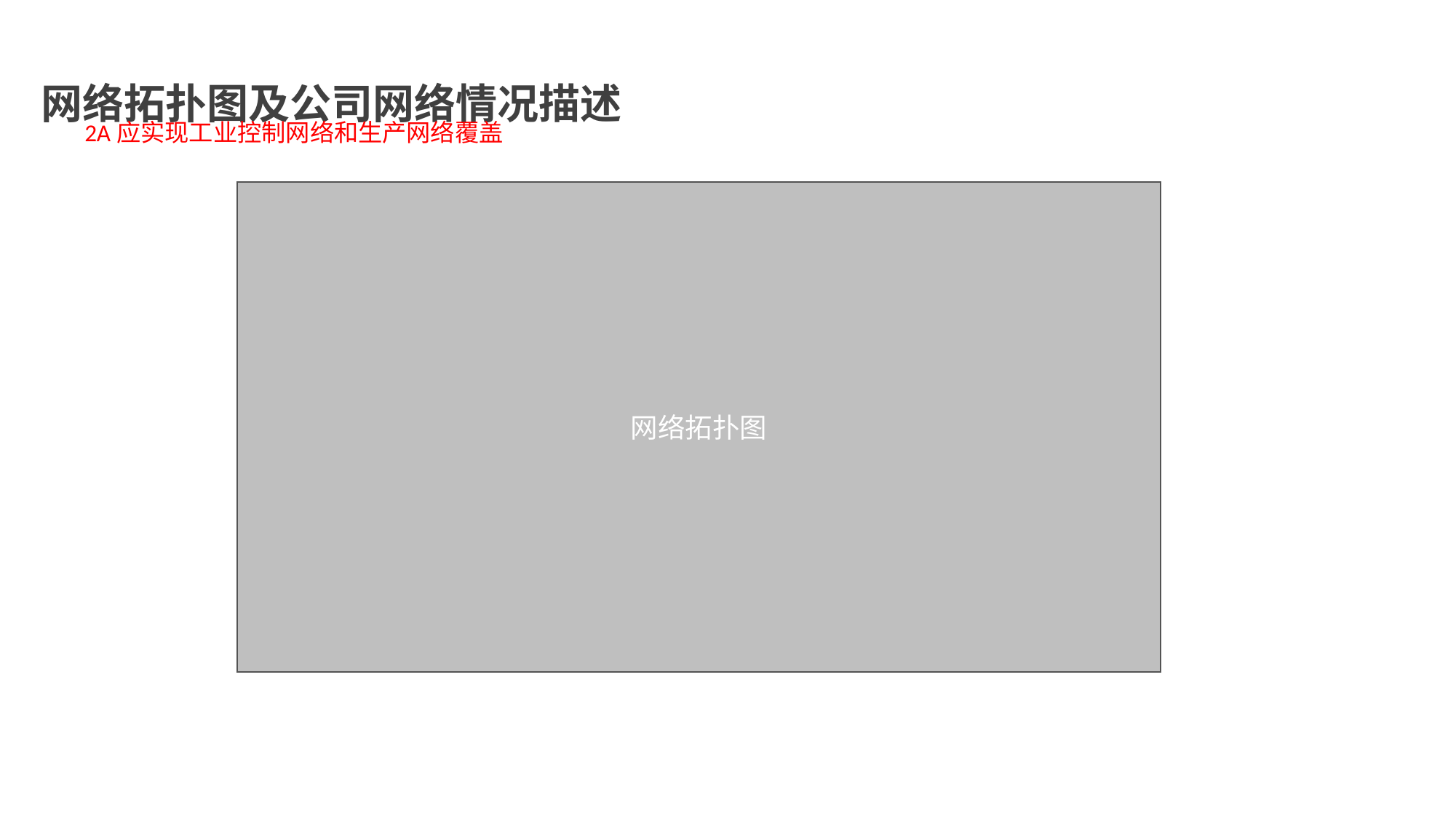

# 网络拓扑图及公司网络情况描述
2A应实现工业控制网络和生产网络覆盖

网络拓扑图